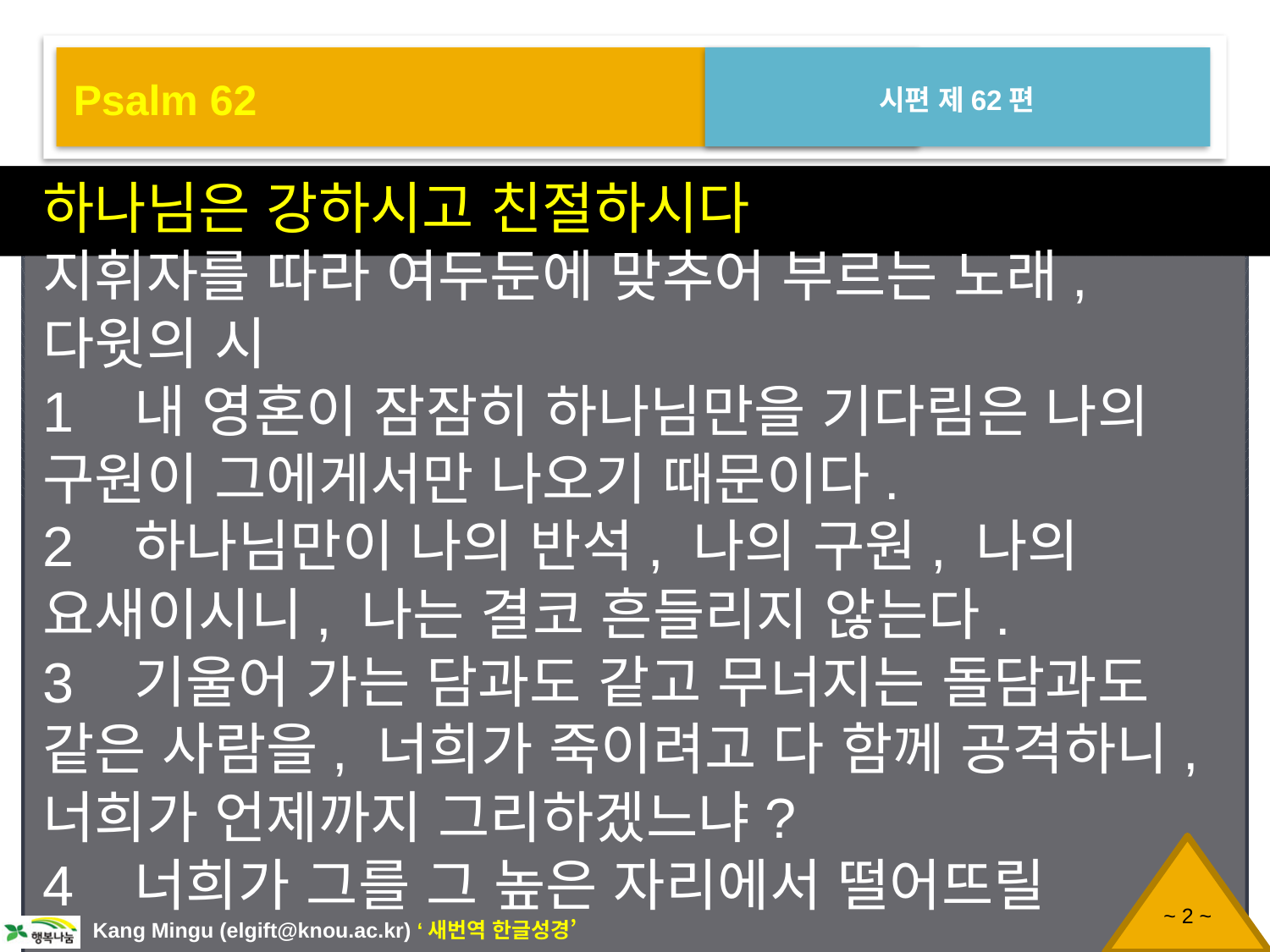

Psalm 62
시편 제62편
하나님은 강하시고 친절하시다
지휘자를 따라 여두둔에 맞추어 부르는 노래, 다윗의 시
1   내 영혼이 잠잠히 하나님만을 기다림은 나의 구원이 그에게서만 나오기 때문이다.
2   하나님만이 나의 반석, 나의 구원, 나의 요새이시니, 나는 결코 흔들리지 않는다.
3   기울어 가는 담과도 같고 무너지는 돌담과도 같은 사람을, 너희가 죽이려고 다 함께 공격하니, 너희가 언제까지 그리하겠느냐?
4   너희가 그를 그 높은 자리에서 떨어뜨릴